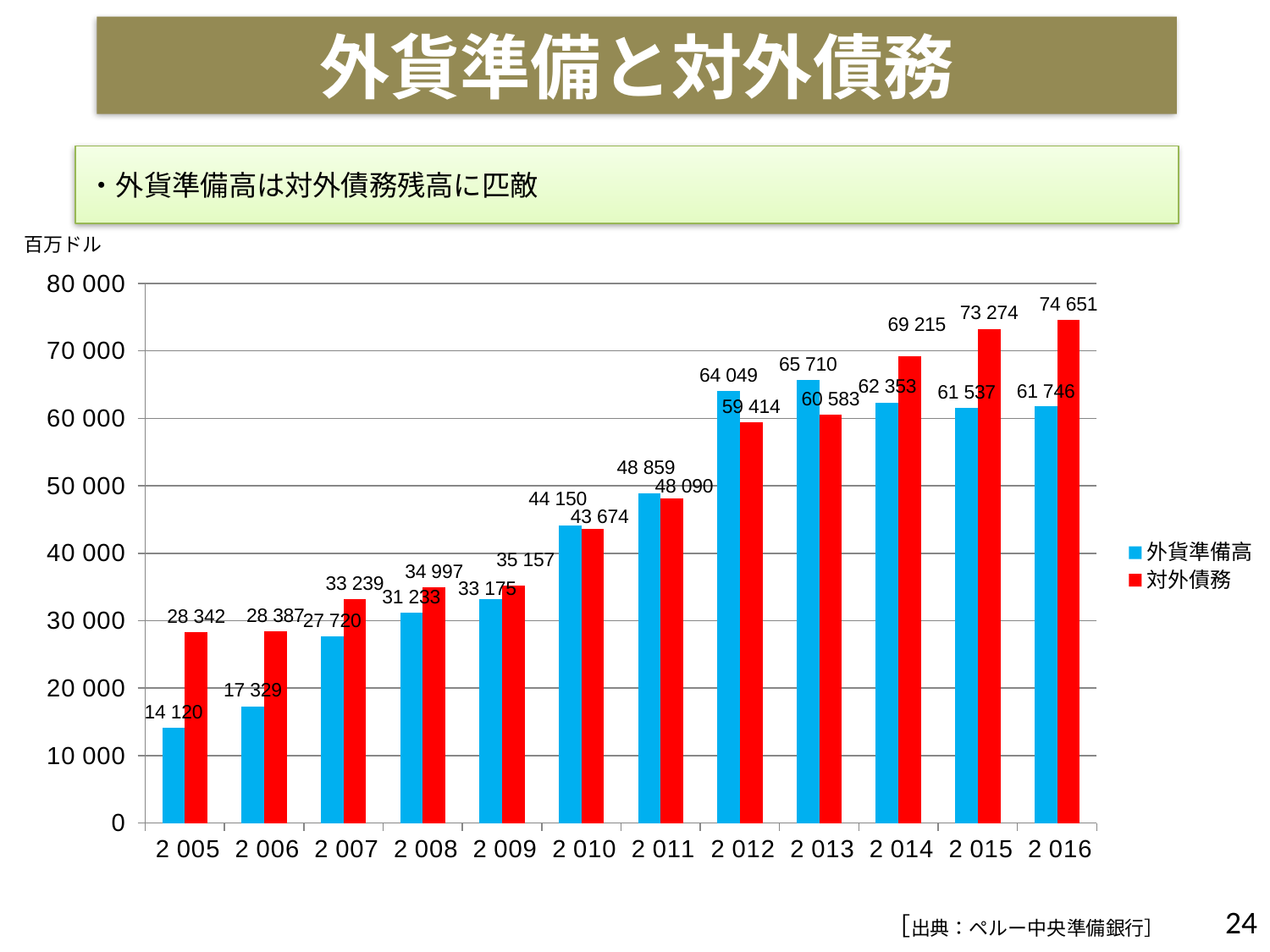

外貨準備と対外債務
・外貨準備高は対外債務残高に匹敵
百万ドル

### Chart

| Category | 外貨準備高 | 対外債務 |
|---|---|---|
| 2005 | 14119.62705 | 28342.316960206317 |
| 2006 | 17329.2111875 | 28386.900850223403 |
| 2007 | 27720.200566667 | 33238.96314798375 |
| 2008 | 31232.577197452 | 34997.136356445684 |
| 2009 | 33175.346055363 | 35157.34461514176 |
| 2010 | 44150.355907473 | 43673.50018365992 |
| 2011 | 48858.633037037 | 48090.01259503368 |
| 2012 | 64048.83757 | 59413.64971079108 |
| 2013 | 65710.28873 | 60583.25431528938 |
| 2014 | 62352.74134 | 69215.01541335322 |
| 2015 | 61536.96455 | 73273.81508533121 |
| 2016 | 61745.96684 | 74651.22835124371 |
24
［出典：ペルー中央準備銀行］